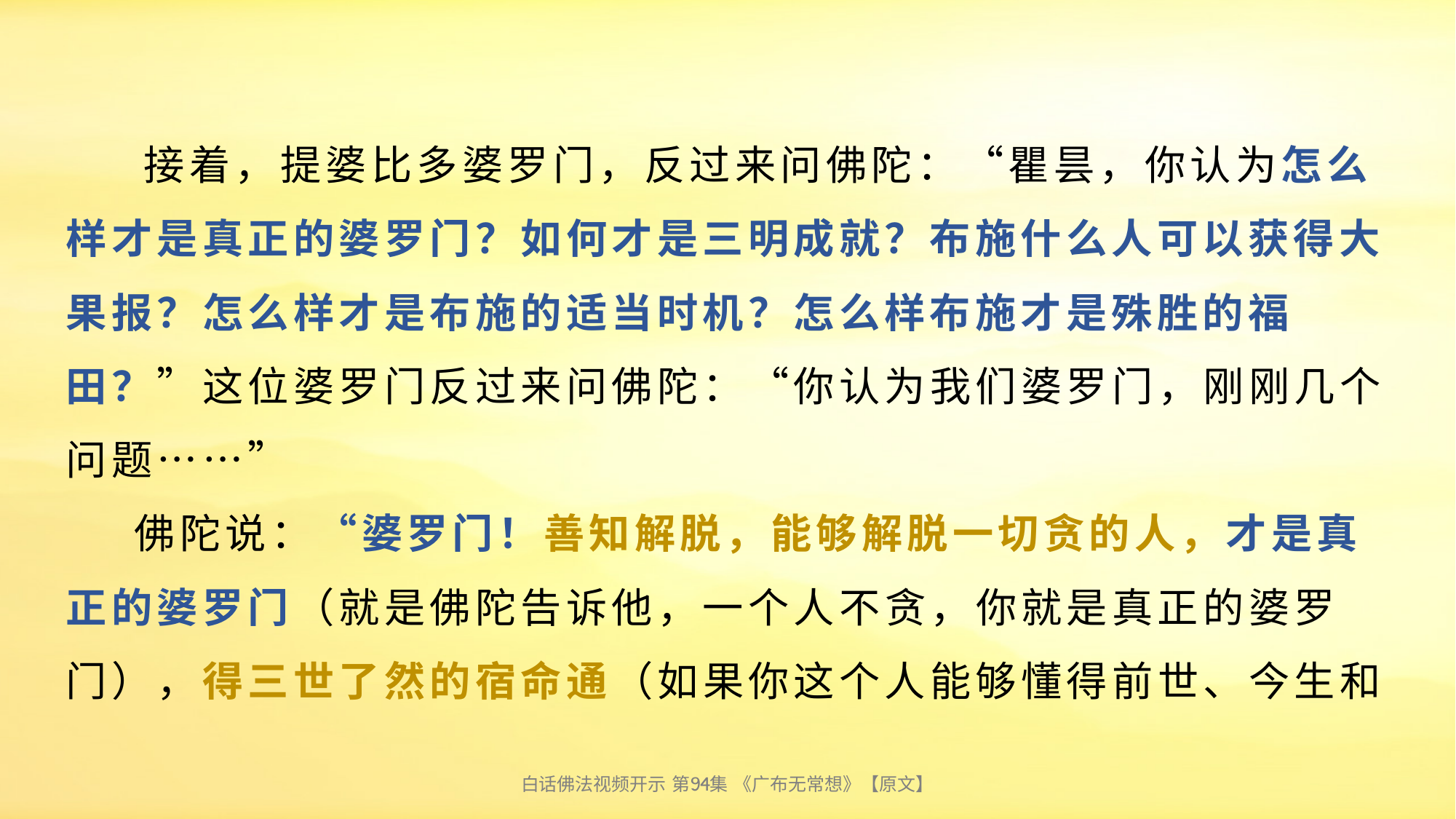

# 接着，提婆比多婆罗门，反过来问佛陀：“瞿昙，你认为怎么样才是真正的婆罗门？如何才是三明成就？布施什么人可以获得大果报？怎么样才是布施的适当时机？怎么样布施才是殊胜的福田？”这位婆罗门反过来问佛陀：“你认为我们婆罗门，刚刚几个问题……” 佛陀说：“婆罗门！善知解脱，能够解脱一切贪的人，才是真正的婆罗门（就是佛陀告诉他，一个人不贪，你就是真正的婆罗门），得三世了然的宿命通（如果你这个人能够懂得前世、今生和
白话佛法视频开示 第94集 《广布无常想》【原文】